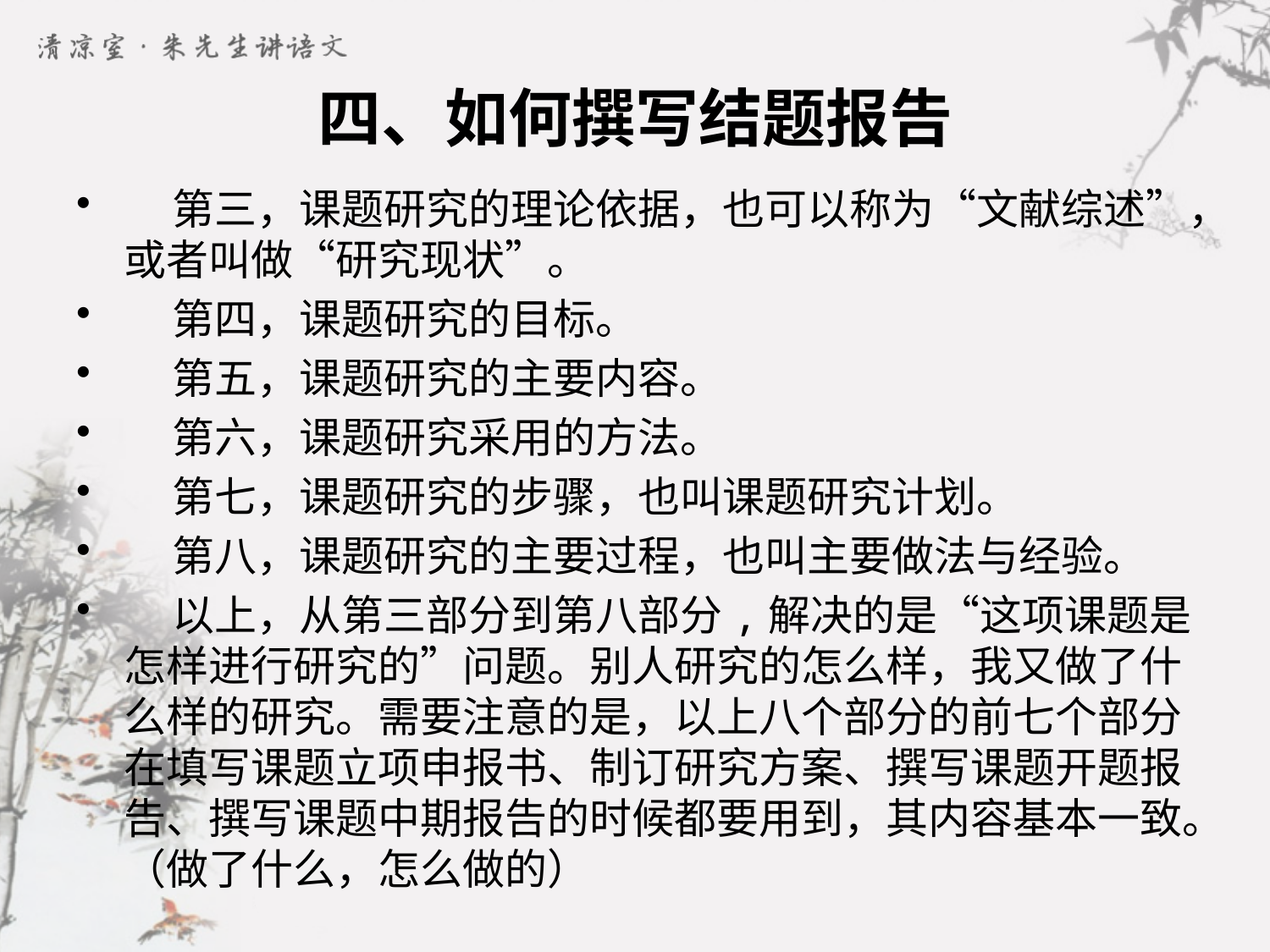

# 四、如何撰写结题报告
    第三，课题研究的理论依据，也可以称为“文献综述”，或者叫做“研究现状”。
    第四，课题研究的目标。
    第五，课题研究的主要内容。
    第六，课题研究采用的方法。
    第七，课题研究的步骤，也叫课题研究计划。
    第八，课题研究的主要过程，也叫主要做法与经验。
    以上，从第三部分到第八部分,解决的是“这项课题是怎样进行研究的”问题。别人研究的怎么样，我又做了什么样的研究。需要注意的是，以上八个部分的前七个部分在填写课题立项申报书、制订研究方案、撰写课题开题报告、撰写课题中期报告的时候都要用到，其内容基本一致。（做了什么，怎么做的）